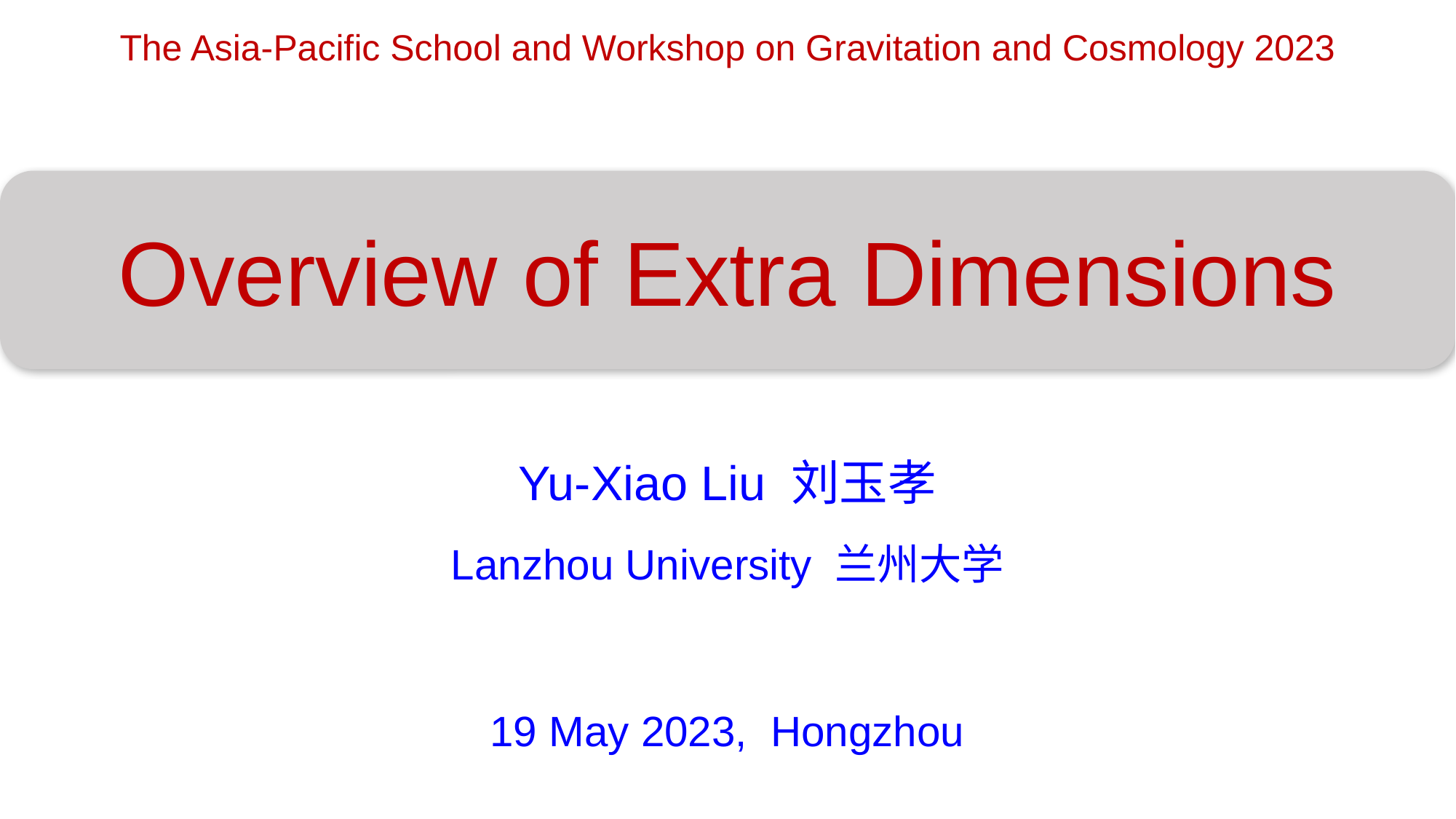

The Asia-Pacific School and Workshop on Gravitation and Cosmology 2023
Overview of Extra Dimensions
Yu-Xiao Liu 刘玉孝
Lanzhou University 兰州大学
19 May 2023,  Hongzhou